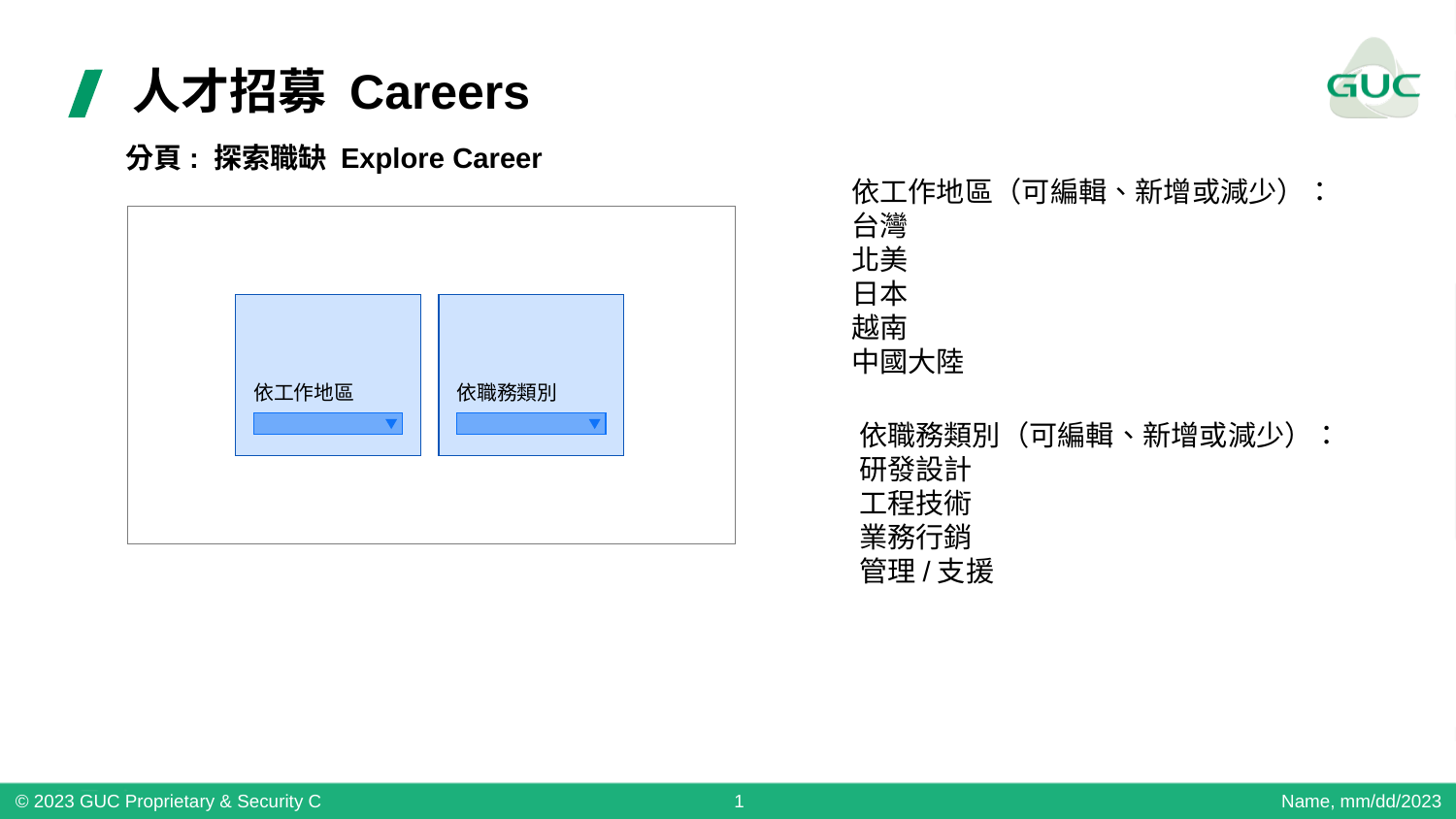

# 人才招募 Careers
分頁: 探索職缺 Explore Career
依工作地區（可編輯、新增或減少）：
台灣
北美
日本
越南
中國大陸

依工作地區
依職務類別
依職務類別（可編輯、新增或減少）：
研發設計
工程技術
業務行銷
管理/支援